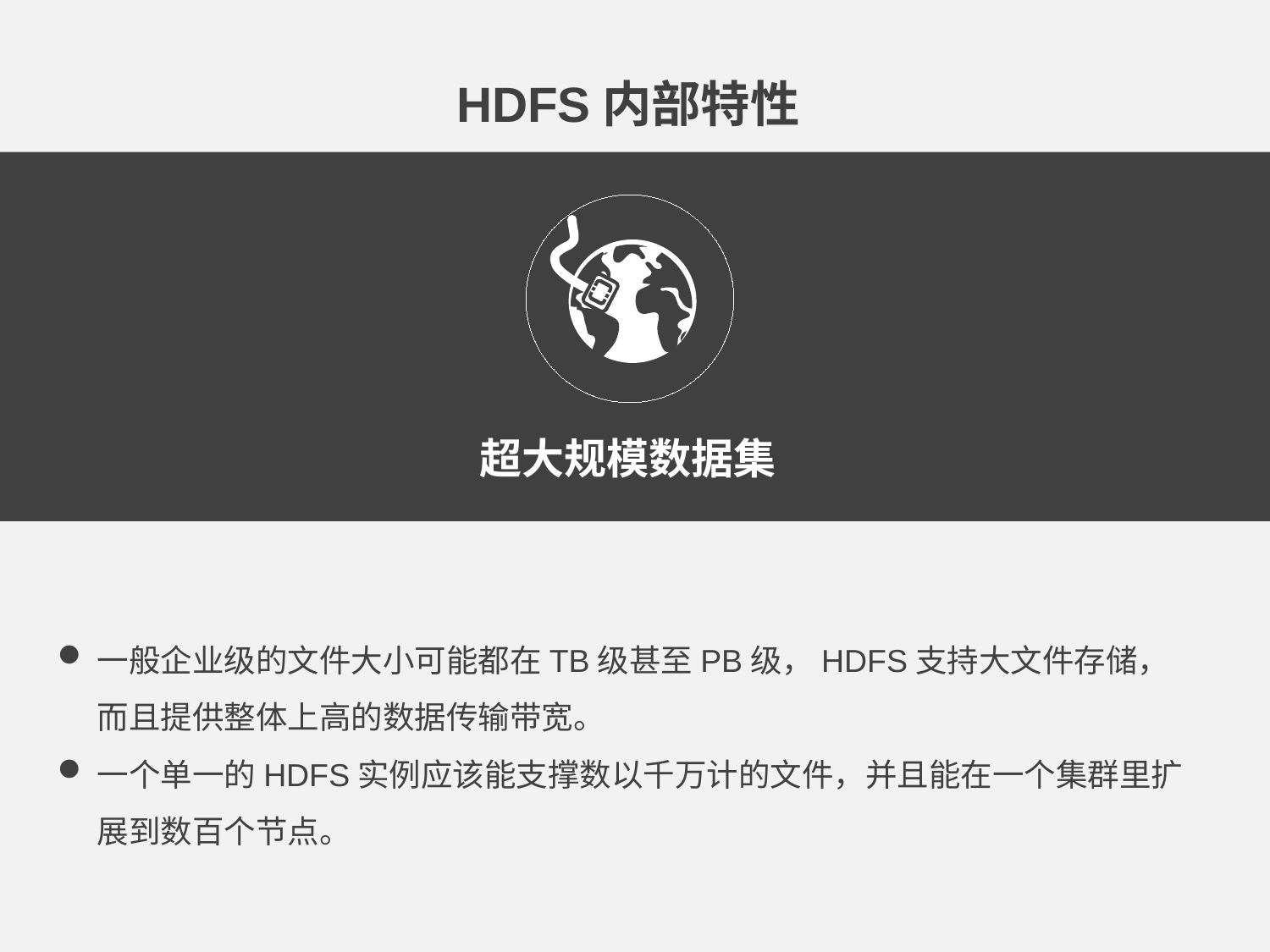

HDFS内部特性

超大规模数据集
一般企业级的文件大小可能都在TB级甚至PB级，HDFS支持大文件存储，而且提供整体上高的数据传输带宽。
一个单一的HDFS实例应该能支撑数以千万计的文件，并且能在一个集群里扩展到数百个节点。